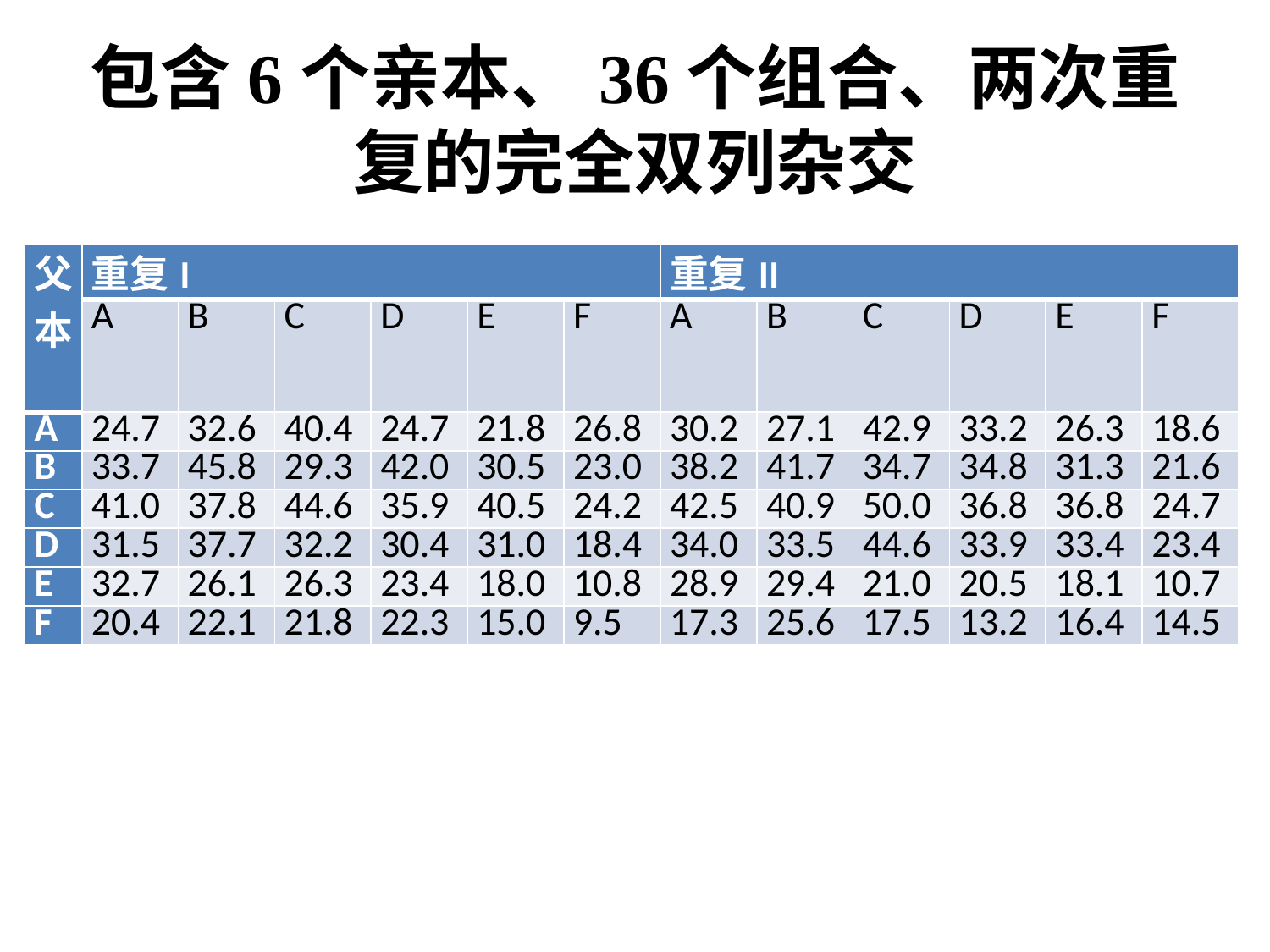

# 包含6个亲本、36个组合、两次重复的完全双列杂交
| 父本 | 重复I |  |  |  |  |  | 重复II |  |  |  |  |  |
| --- | --- | --- | --- | --- | --- | --- | --- | --- | --- | --- | --- | --- |
|  | A | B | C | D | E | F | A | B | C | D | E | F |
| A | 24.7 | 32.6 | 40.4 | 24.7 | 21.8 | 26.8 | 30.2 | 27.1 | 42.9 | 33.2 | 26.3 | 18.6 |
| B | 33.7 | 45.8 | 29.3 | 42.0 | 30.5 | 23.0 | 38.2 | 41.7 | 34.7 | 34.8 | 31.3 | 21.6 |
| C | 41.0 | 37.8 | 44.6 | 35.9 | 40.5 | 24.2 | 42.5 | 40.9 | 50.0 | 36.8 | 36.8 | 24.7 |
| D | 31.5 | 37.7 | 32.2 | 30.4 | 31.0 | 18.4 | 34.0 | 33.5 | 44.6 | 33.9 | 33.4 | 23.4 |
| E | 32.7 | 26.1 | 26.3 | 23.4 | 18.0 | 10.8 | 28.9 | 29.4 | 21.0 | 20.5 | 18.1 | 10.7 |
| F | 20.4 | 22.1 | 21.8 | 22.3 | 15.0 | 9.5 | 17.3 | 25.6 | 17.5 | 13.2 | 16.4 | 14.5 |